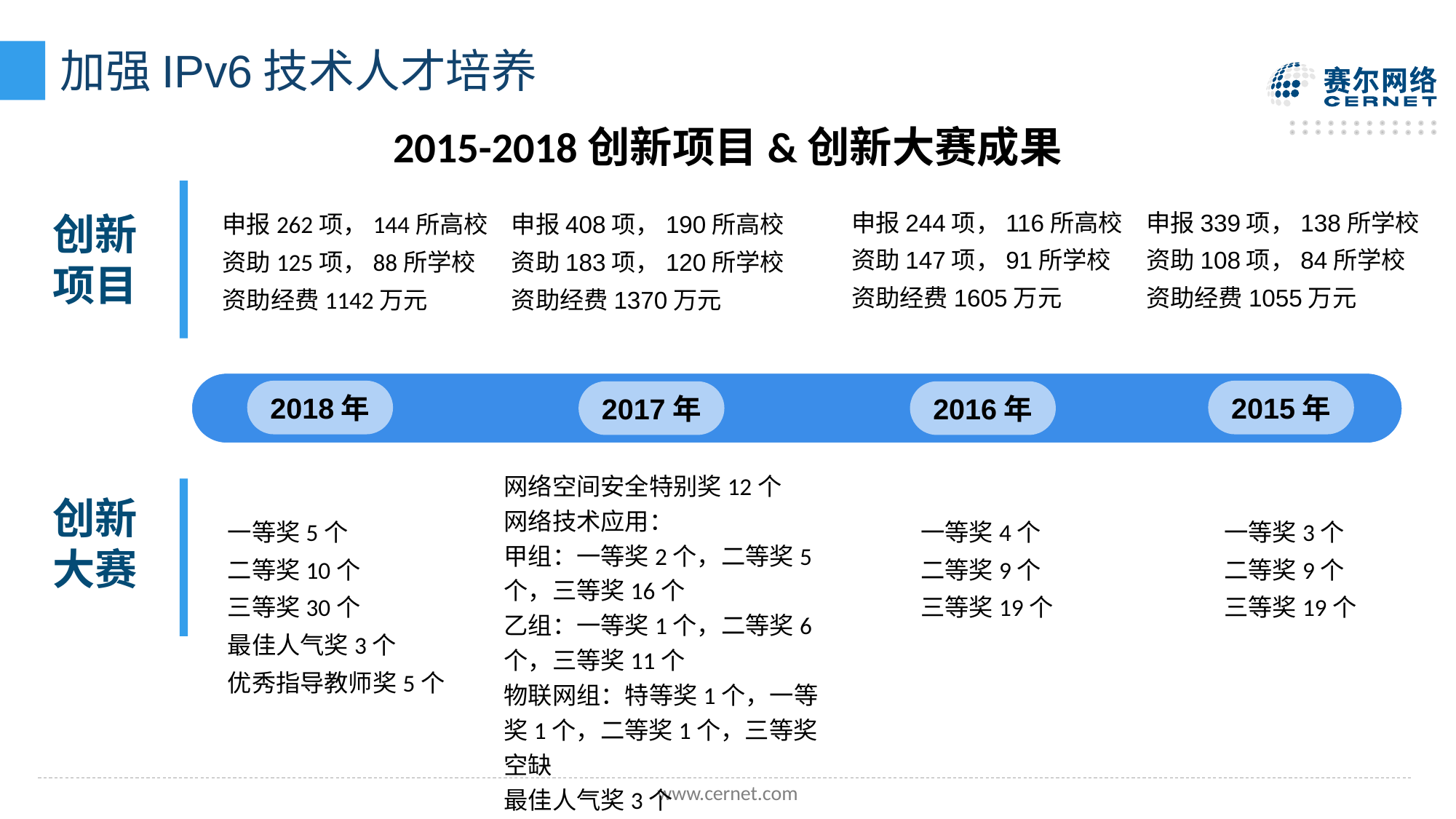

# 加强IPv6技术人才培养
2015-2018创新项目&创新大赛成果

申报244项，116所高校
资助147项，91所学校
资助经费1605万元
申报339项，138所学校
资助108项，84所学校
资助经费1055万元
申报262项，144所高校
资助125项，88所学校
资助经费1142万元
申报408项，190所高校
资助183项，120所学校
资助经费1370万元
创新项目

2018年
2015年
2017年
2016年
网络空间安全特别奖12个
网络技术应用：
甲组：一等奖2个，二等奖5个，三等奖16个
乙组：一等奖1个，二等奖6个，三等奖11个
物联网组：特等奖1个，一等奖1个，二等奖1个，三等奖空缺
最佳人气奖3个

创新大赛
一等奖5个
二等奖10个
三等奖30个
最佳人气奖3个
优秀指导教师奖5个

一等奖4个
二等奖9个
三等奖19个
一等奖3个
二等奖9个
三等奖19个